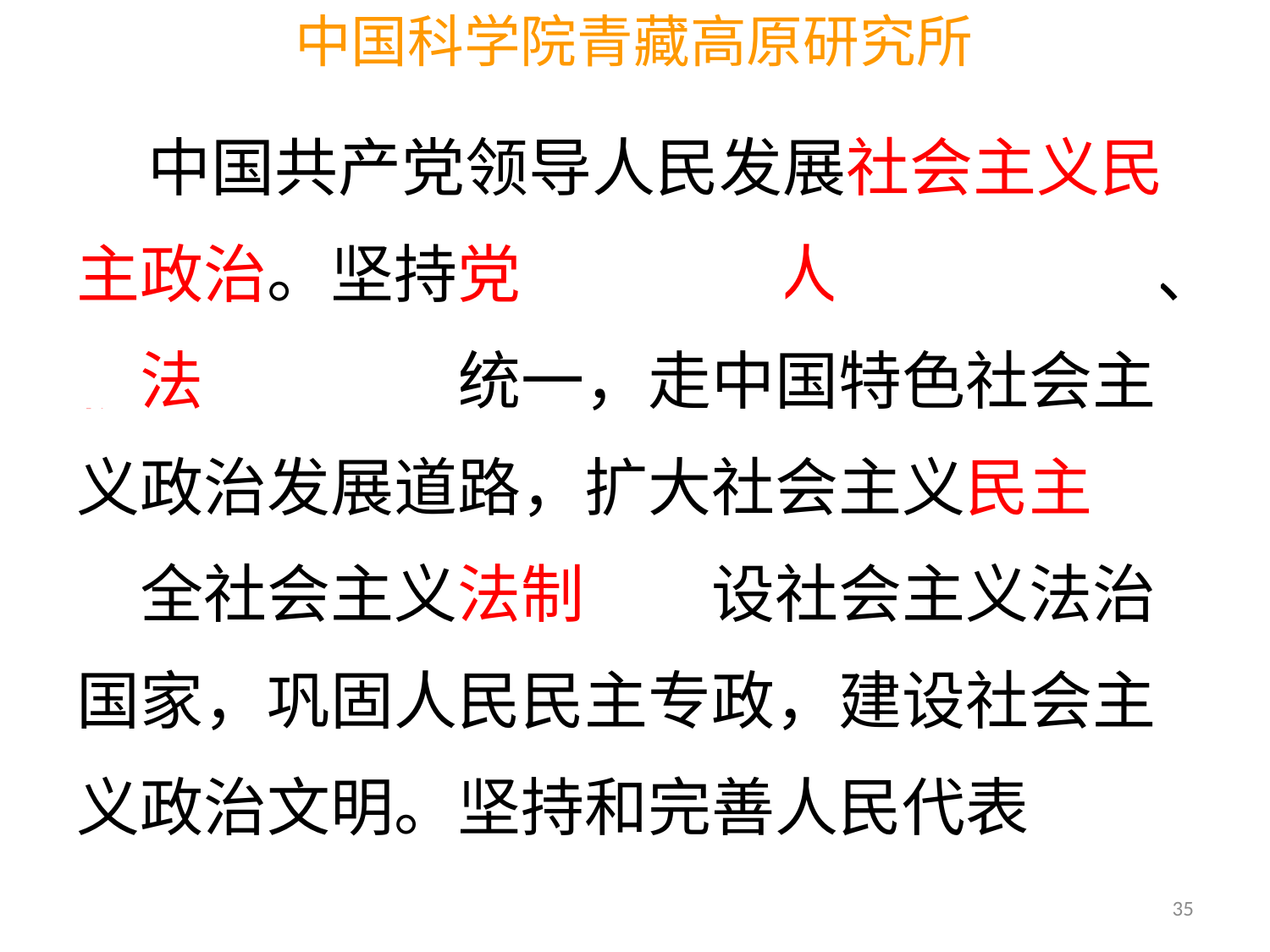

# 中国共产党领导人民发展社会主义民主政治。坚持党的领导、人民当家作主、依法治国有机统一，走中国特色社会主义政治发展道路，扩大社会主义民主，健全社会主义法制，建设社会主义法治国家，巩固人民民主专政，建设社会主义政治文明。坚持和完善人民代表

35